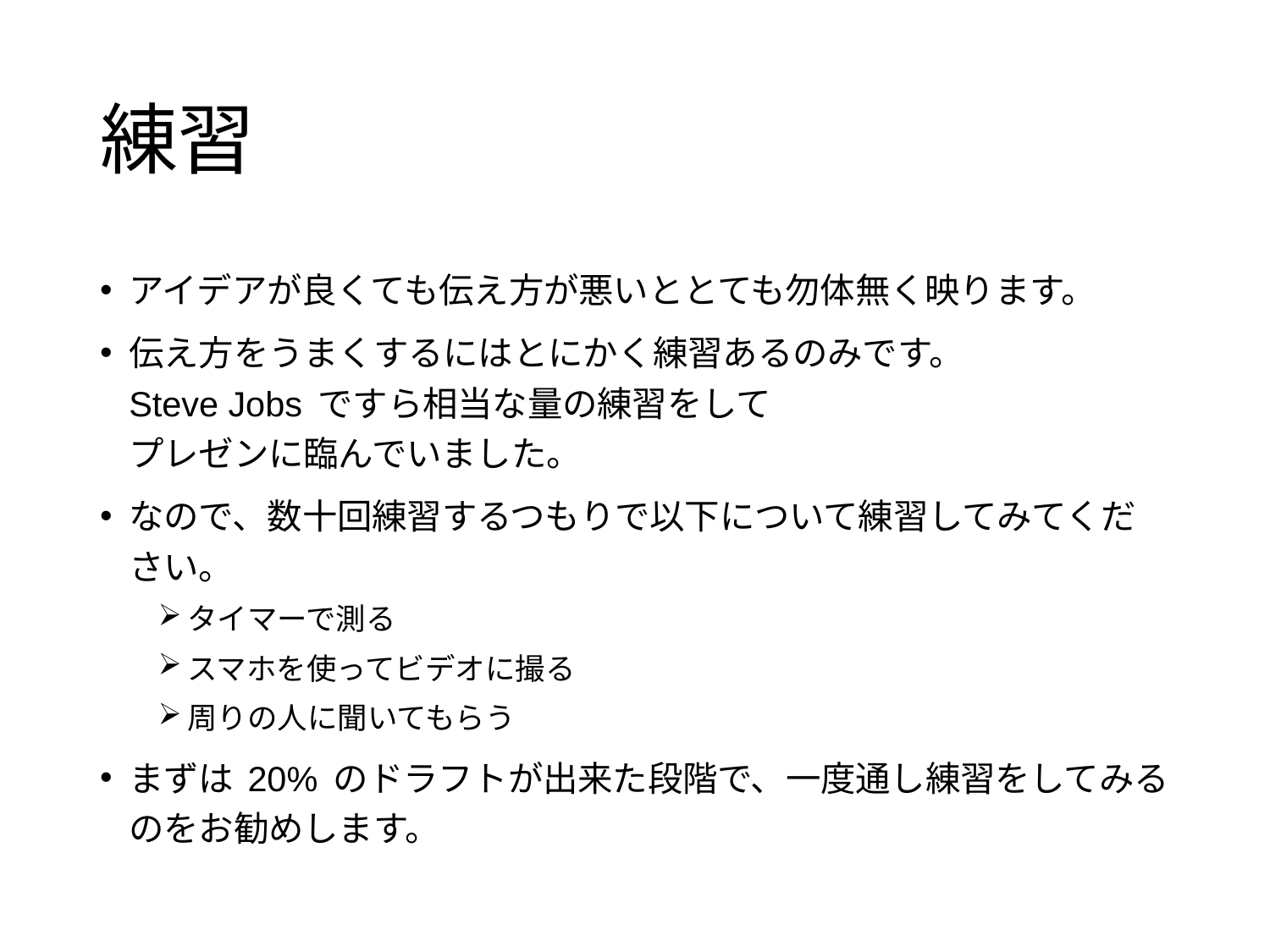

# 練習
アイデアが良くても伝え方が悪いととても勿体無く映ります。
伝え方をうまくするにはとにかく練習あるのみです。
Steve Jobs ですら相当な量の練習をして
プレゼンに臨んでいました。
なので、数十回練習するつもりで以下について練習してみてください。
タイマーで測る
スマホを使ってビデオに撮る
周りの人に聞いてもらう
まずは 20% のドラフトが出来た段階で、一度通し練習をしてみるのをお勧めします。